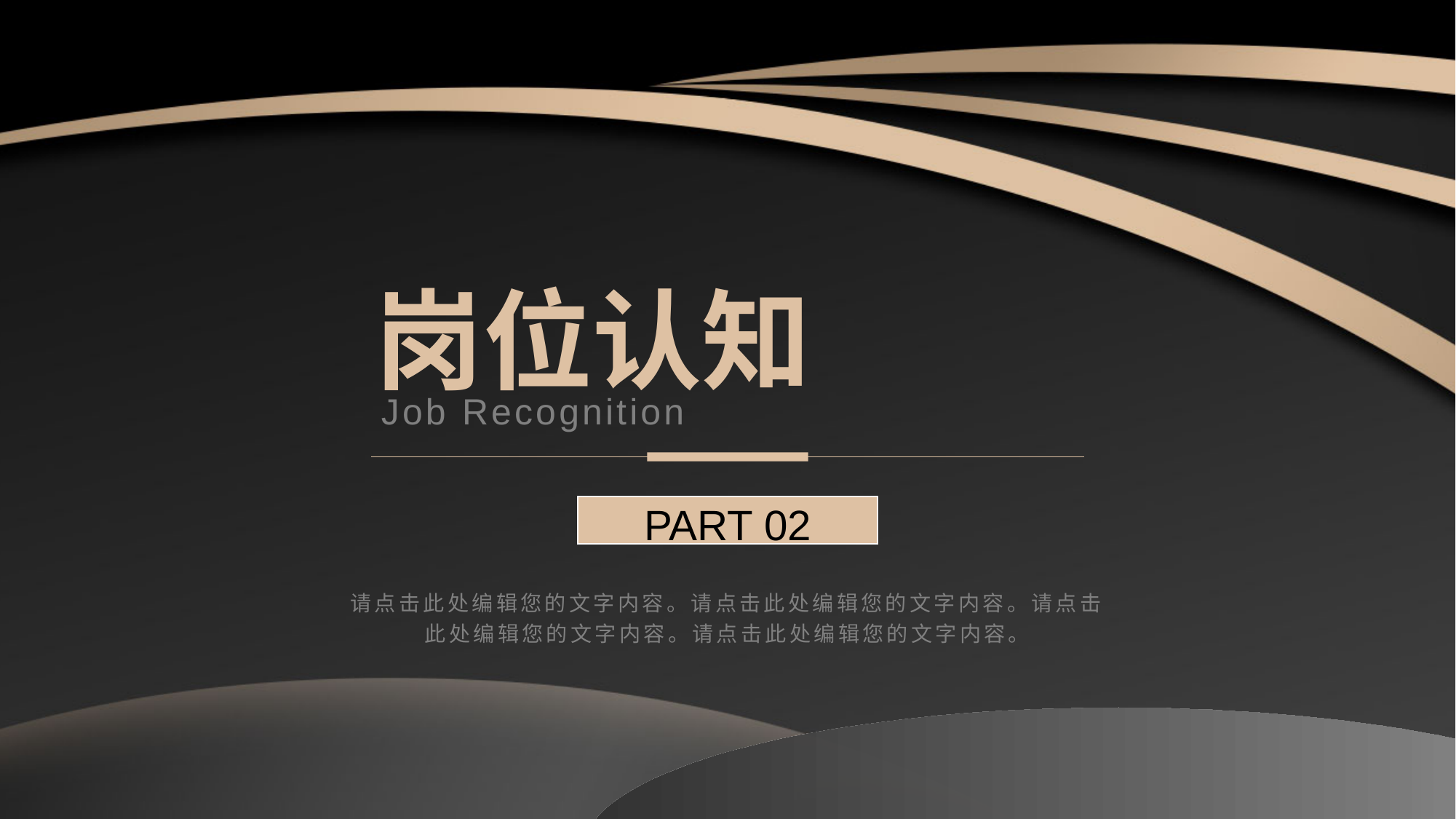

岗位认知
Job Recognition

PART 02

请点击此处编辑您的文字内容。请点击此处编辑您的文字内容。请点击此处编辑您的文字内容。请点击此处编辑您的文字内容。